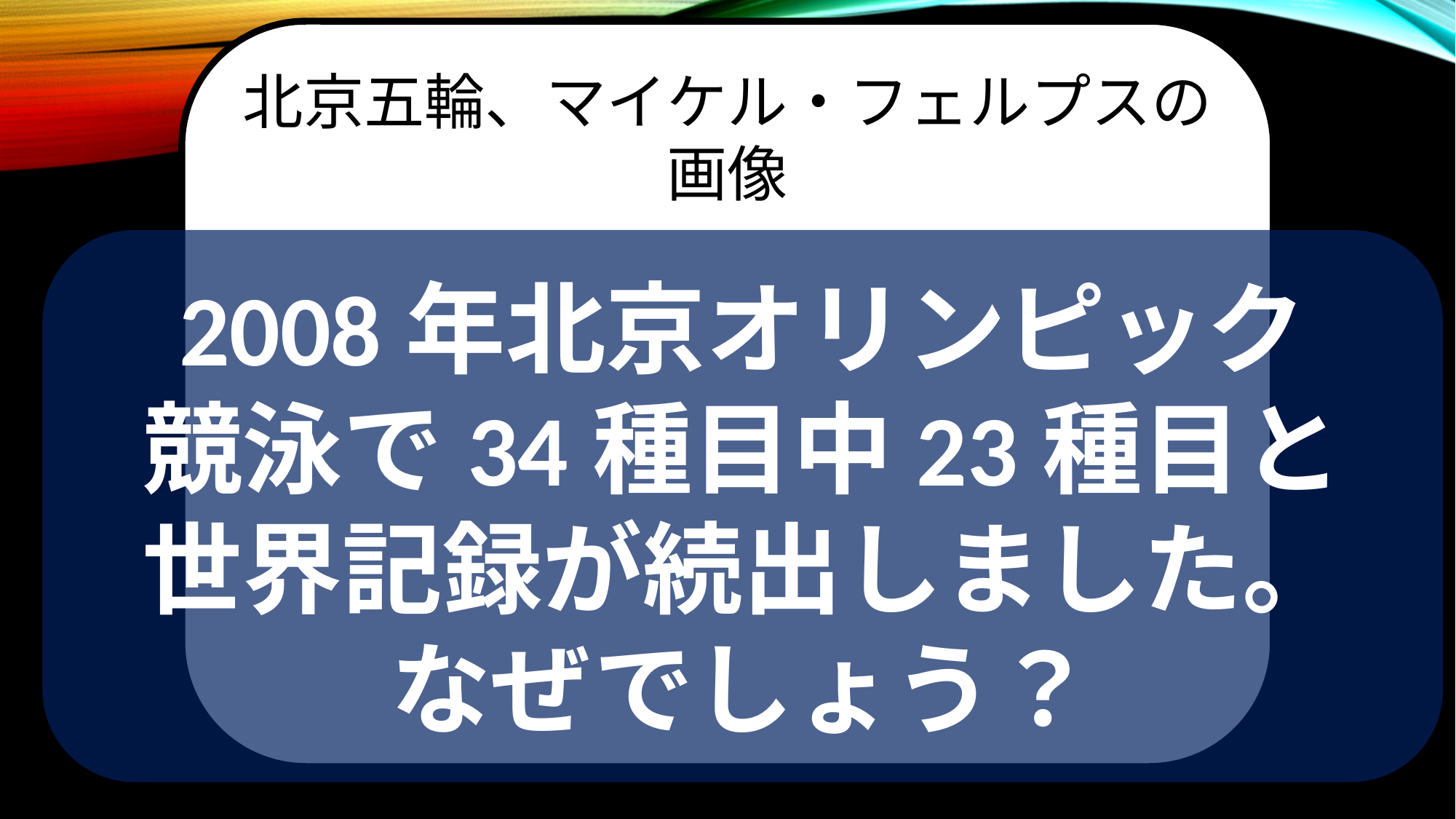

北京五輪、マイケル・フェルプスの画像
#
2008年北京オリンピック
競泳で34種目中23種目と
世界記録が続出しました。
なぜでしょう？